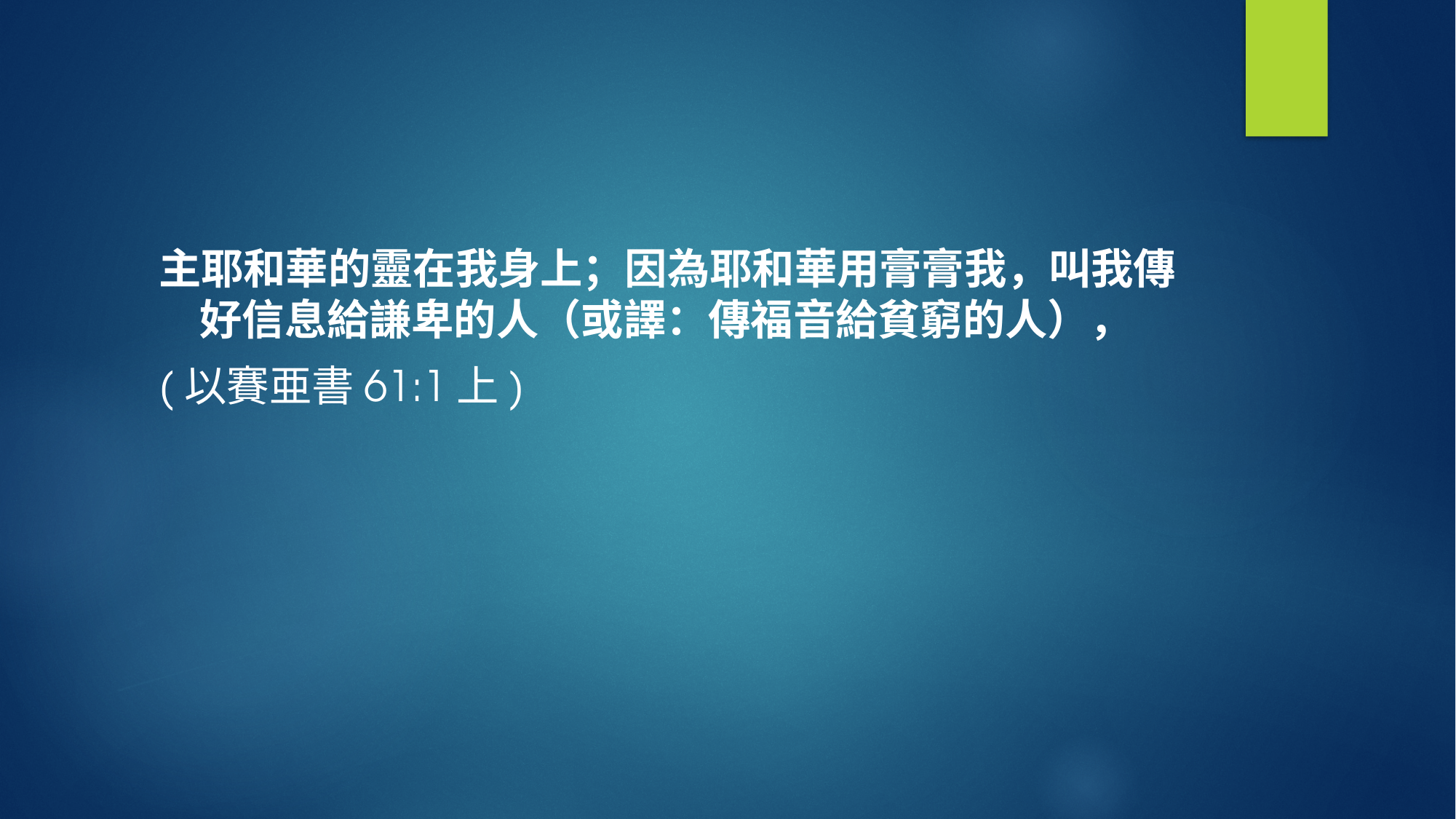

主耶和華的靈在我身上；因為耶和華用膏膏我，叫我傳好信息給謙卑的人（或譯：傳福音給貧窮的人），
(以賽亜書61:1上)